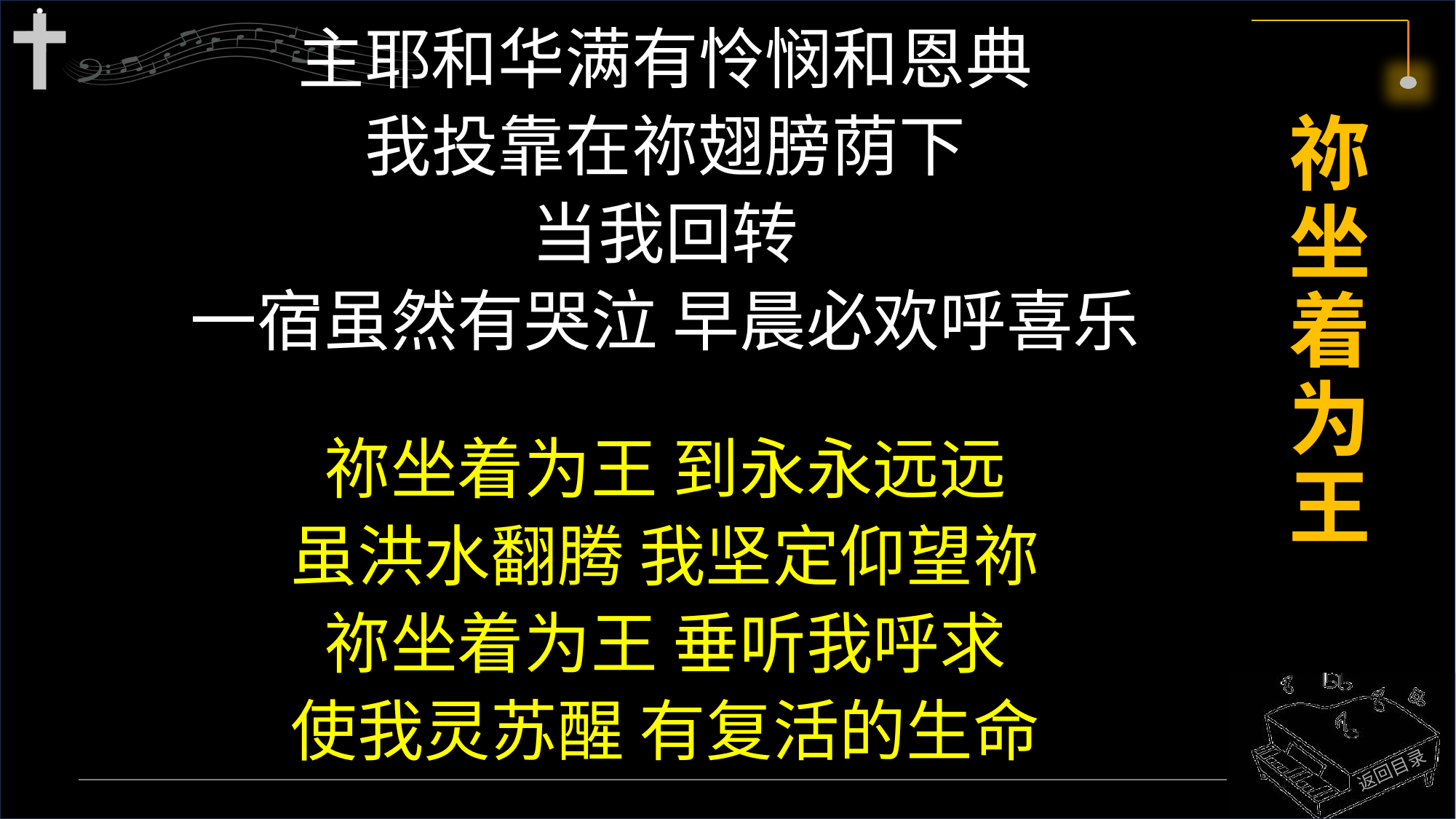

主耶和华满有怜悯和恩典
我投靠在祢翅膀荫下
当我回转
一宿虽然有哭泣 早晨必欢呼喜乐

祢坐着为王 到永永远远
虽洪水翻腾 我坚定仰望祢
祢坐着为王 垂听我呼求
使我灵苏醒 有复活的生命
# 祢坐着为王